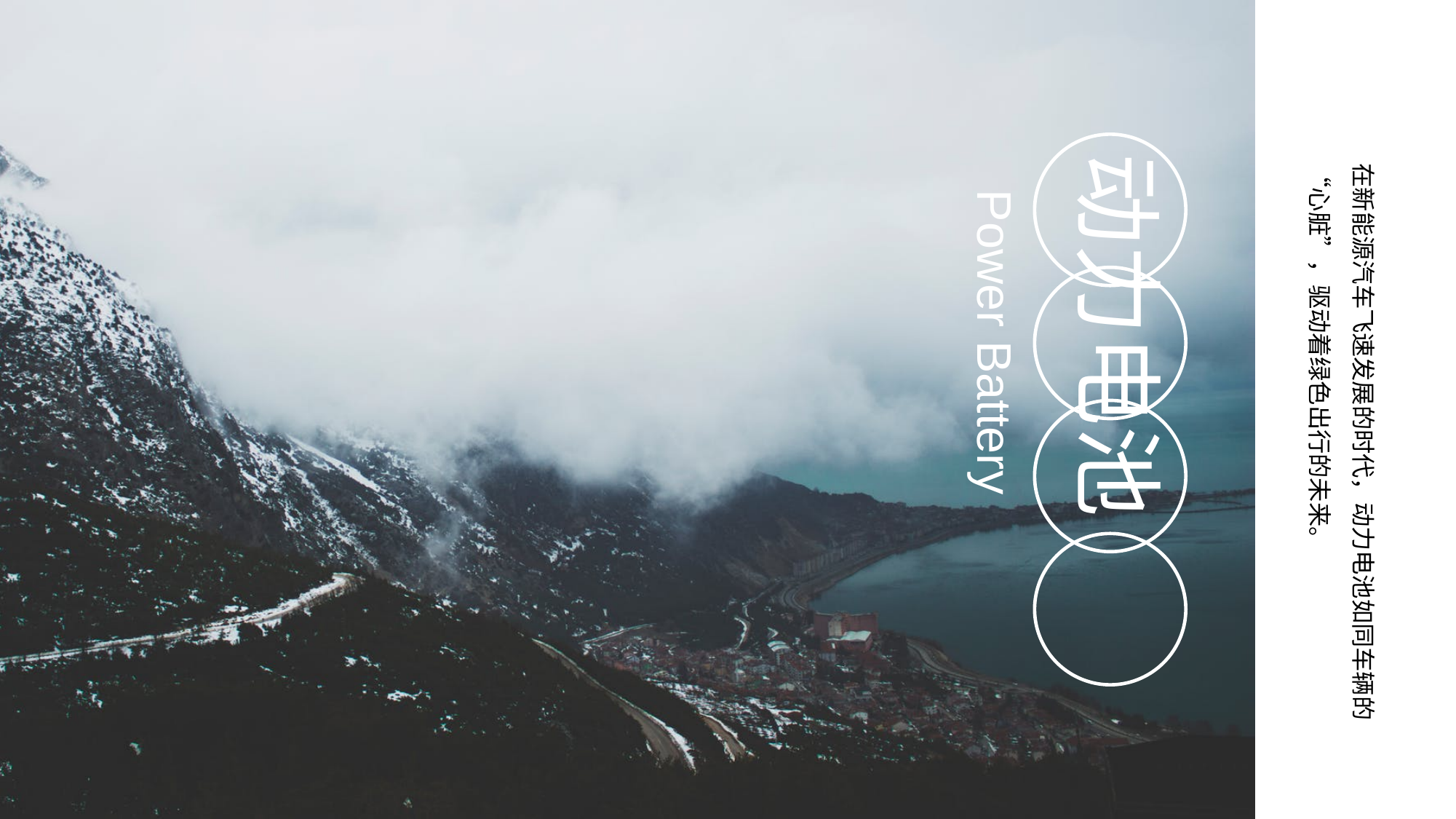

动力电池
在新能源汽车飞速发展的时代，动力电池如同车辆的“心脏”，驱动着绿色出行的未来。
 Power Battery